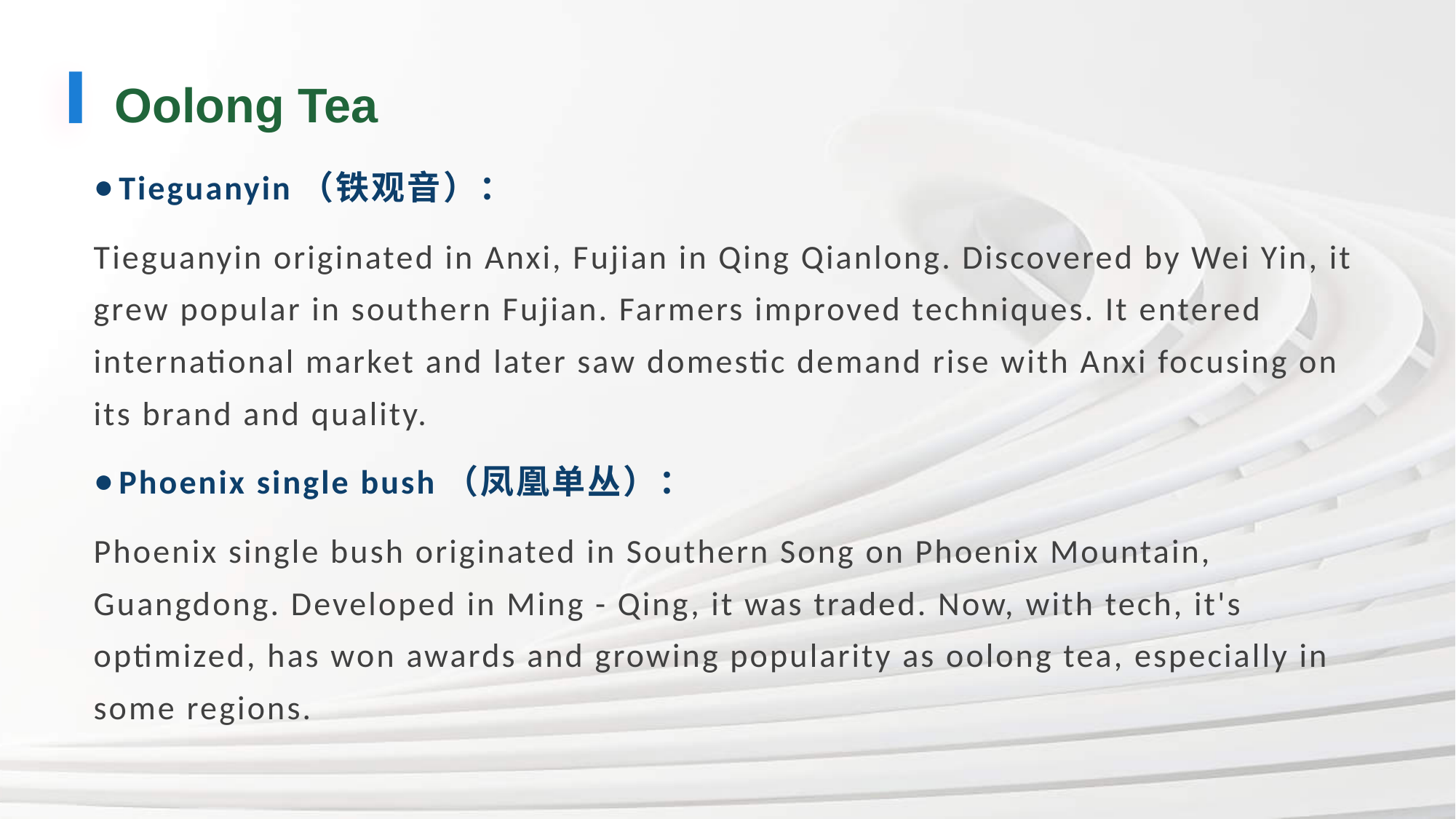

Oolong Tea
Tieguanyin（铁观音）：
Tieguanyin originated in Anxi, Fujian in Qing Qianlong. Discovered by Wei Yin, it grew popular in southern Fujian. Farmers improved techniques. It entered international market and later saw domestic demand rise with Anxi focusing on its brand and quality.
Phoenix single bush（凤凰单丛）：
Phoenix single bush originated in Southern Song on Phoenix Mountain, Guangdong. Developed in Ming - Qing, it was traded. Now, with tech, it's optimized, has won awards and growing popularity as oolong tea, especially in some regions.